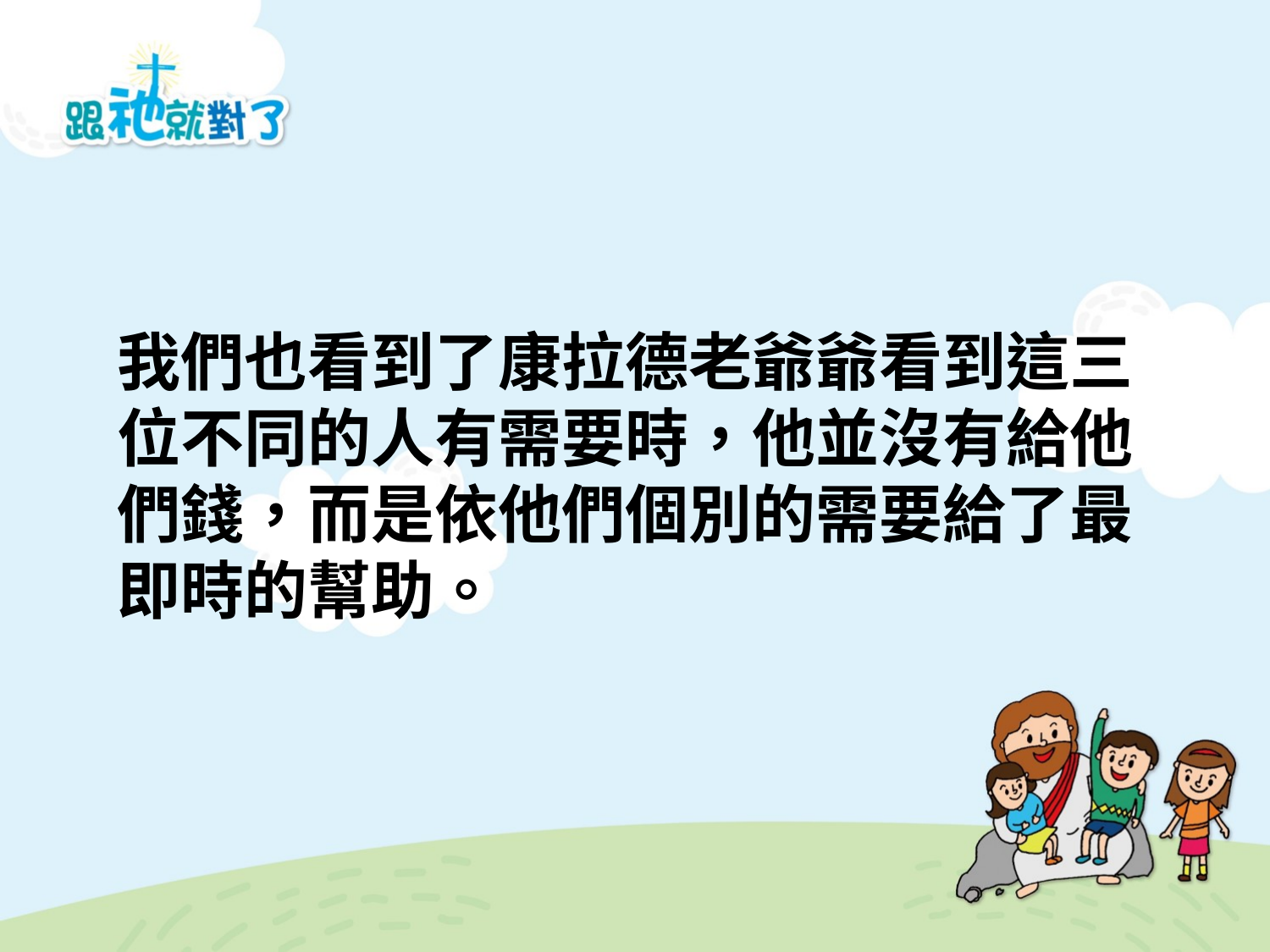

我們也看到了康拉德老爺爺看到這三位不同的人有需要時，他並沒有給他們錢，而是依他們個別的需要給了最即時的幫助。